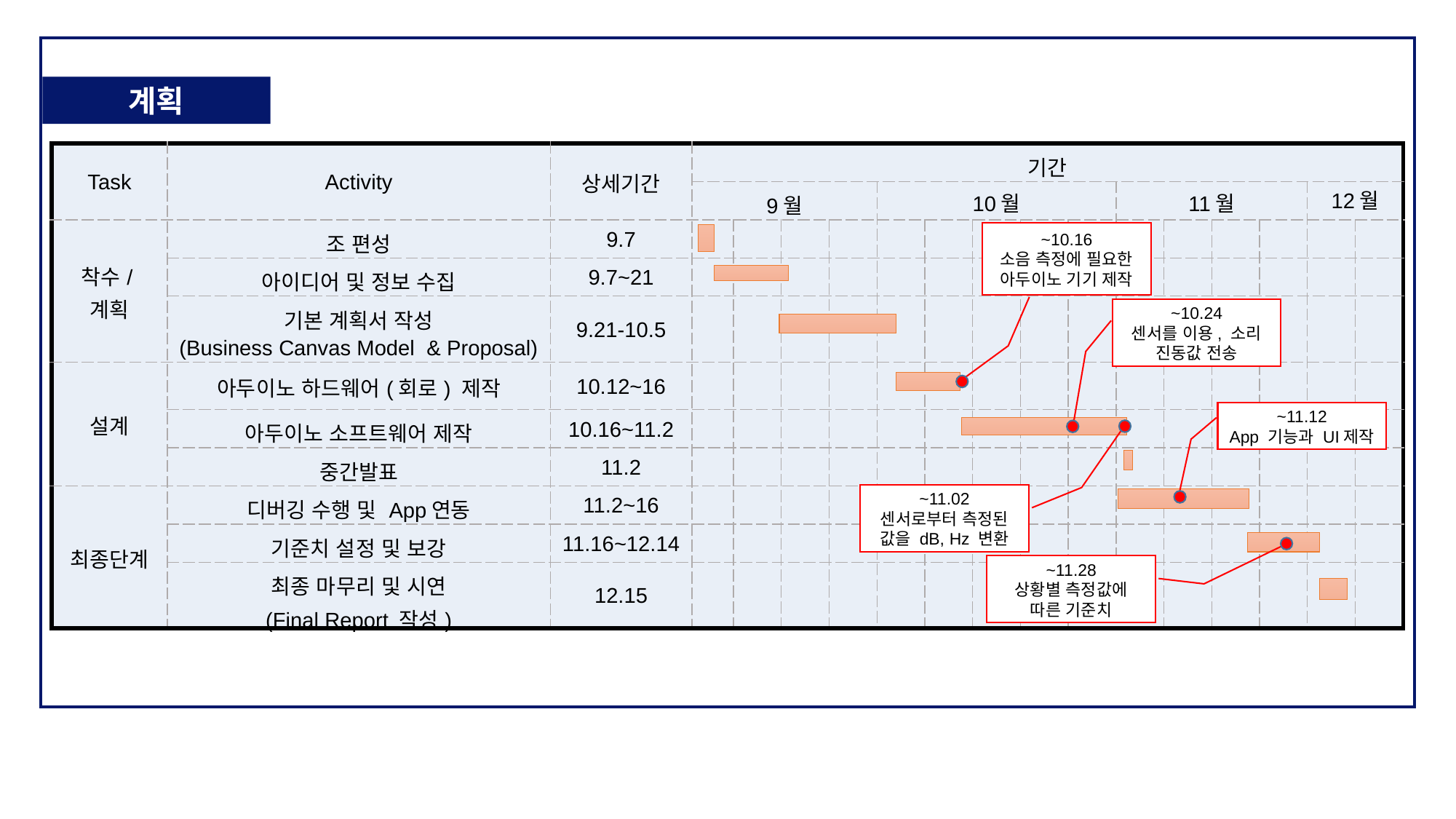

계획
”
| Task | Activity | 상세기간 | 기간 |  |  |  |  |  |  |  |  |  |  |  |  |  |  |
| --- | --- | --- | --- | --- | --- | --- | --- | --- | --- | --- | --- | --- | --- | --- | --- | --- | --- |
|  |  |  | 9월 |  |  |  | 10월 |  |  |  |  | 11월 |  |  |  | 12월 |  |
| 착수/계획 | 조 편성 | 9.7 |  |  |  |  |  |  |  |  |  |  |  |  |  |  |  |
|  | 아이디어 및 정보 수집 | 9.7~21 |  |  |  |  |  |  |  |  |  |  |  |  |  |  |  |
|  | 기본 계획서 작성 (Business Canvas Model & Proposal) | 9.21-10.5 |  |  |  |  |  |  |  |  |  |  |  |  |  |  |  |
| 설계 | 아두이노 하드웨어(회로) 제작 | 10.12~16 |  |  |  |  |  |  |  |  |  |  |  |  |  |  |  |
|  | 아두이노 소프트웨어 제작 | 10.16~11.2 |  |  |  |  |  |  |  |  |  |  |  |  |  |  |  |
|  | 중간발표 | 11.2 |  |  |  |  |  |  |  |  |  |  |  |  |  |  |  |
| 최종단계 | 디버깅 수행 및 App연동 | 11.2~16 |  |  |  |  |  |  |  |  |  |  |  |  |  |  |  |
|  | 기준치 설정 및 보강 | 11.16~12.14 |  |  |  |  |  |  |  |  |  |  |  |  |  |  |  |
|  | 최종 마무리 및 시연 (Final Report 작성) | 12.15 |  |  |  |  |  |  |  |  |  |  |  |  |  |  |  |
~10.16
소음 측정에 필요한 아두이노 기기 제작

~10.24
센서를 이용, 소리 진동값 전송

~11.12
App 기능과 UI제작

~11.02
센서로부터 측정된 값을 dB, Hz 변환

~11.28
상황별 측정값에 따른 기준치